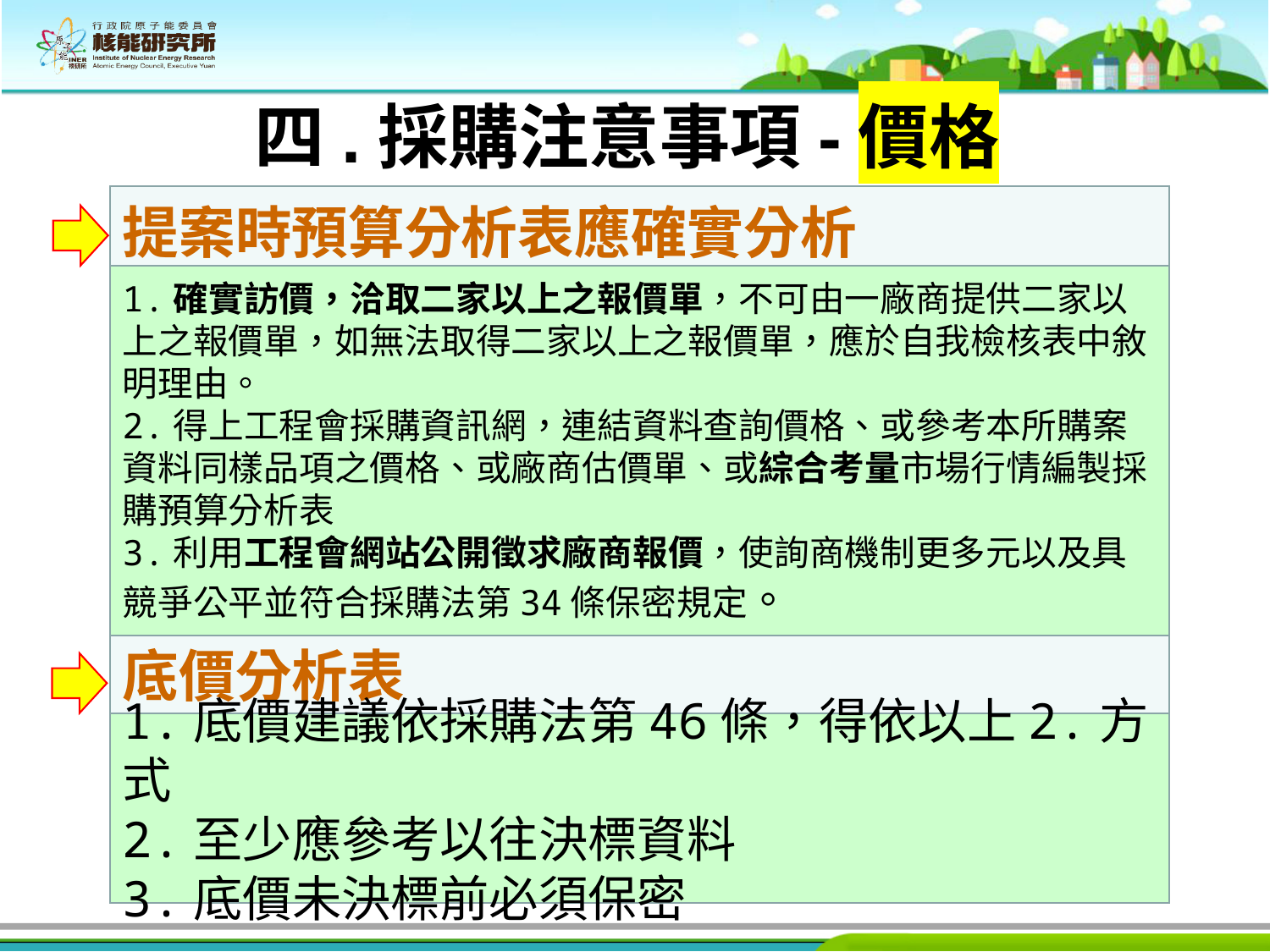

四.採購注意事項-價格
提案時預算分析表應確實分析

1.確實訪價，洽取二家以上之報價單，不可由一廠商提供二家以上之報價單，如無法取得二家以上之報價單，應於自我檢核表中敘明理由。
2.得上工程會採購資訊網，連結資料查詢價格、或參考本所購案資料同樣品項之價格、或廠商估價單、或綜合考量市場行情編製採購預算分析表
3.利用工程會網站公開徵求廠商報價，使詢商機制更多元以及具競爭公平並符合採購法第34條保密規定。
底價分析表

1.底價建議依採購法第46條，得依以上2.方式
2.至少應參考以往決標資料
3.底價未決標前必須保密